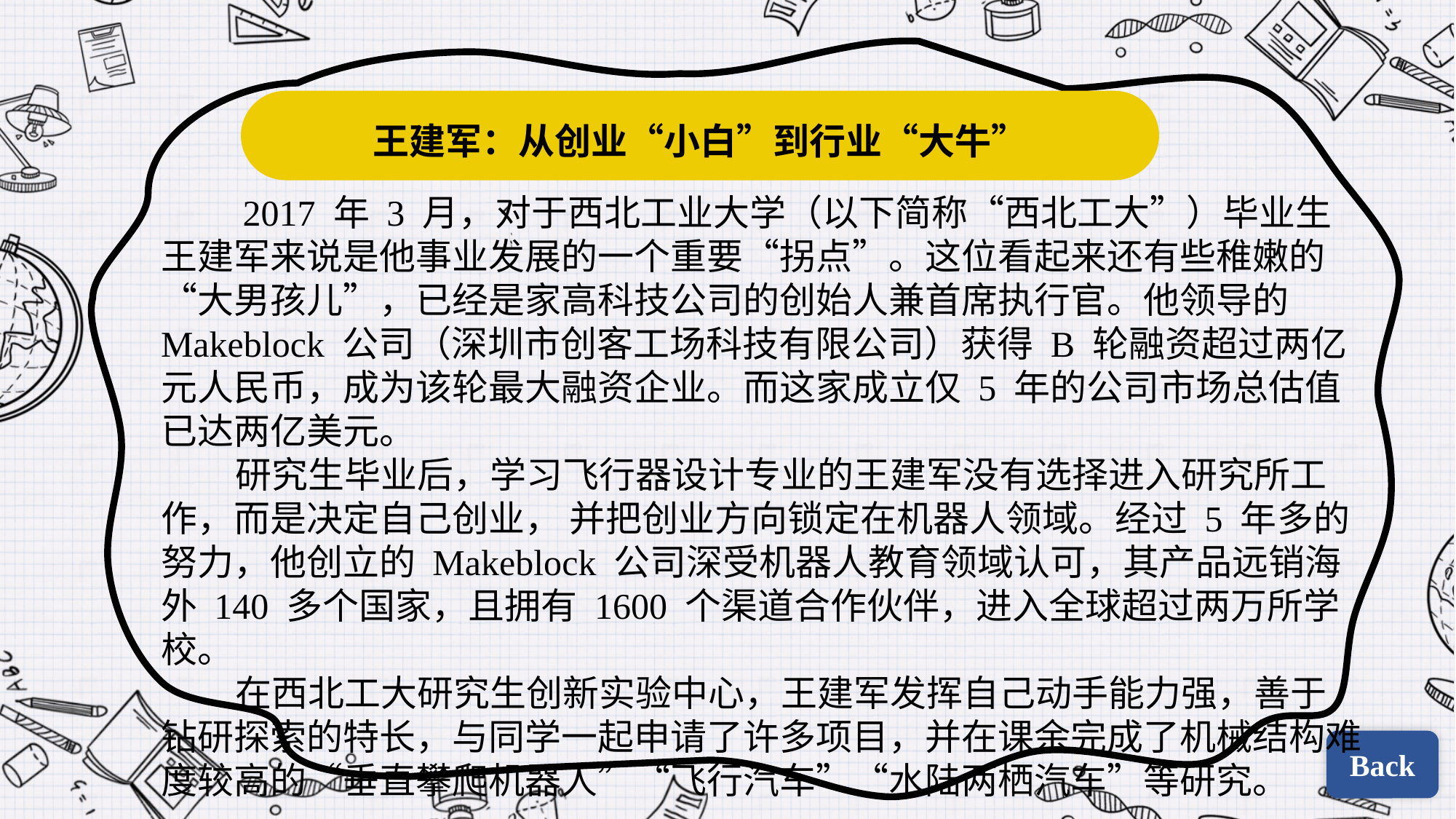

王建军：从创业“小白”到行业“大牛”
         2017 年 3 月，对于西北工业大学（以下简称“西北工大”）毕业生王建军来说是他事业发展的一个重要“拐点”。这位看起来还有些稚嫩的“大男孩儿”，已经是家高科技公司的创始人兼首席执行官。他领导的 Makeblock 公司（深圳市创客工场科技有限公司）获得 B 轮融资超过两亿元人民币，成为该轮最大融资企业。而这家成立仅 5 年的公司市场总估值已达两亿美元。
        研究生毕业后，学习飞行器设计专业的王建军没有选择进入研究所工作，而是决定自己创业， 并把创业方向锁定在机器人领域。经过 5 年多的努力，他创立的 Makeblock 公司深受机器人教育领域认可，其产品远销海外 140 多个国家，且拥有 1600 个渠道合作伙伴，进入全球超过两万所学校。
        在西北工大研究生创新实验中心，王建军发挥自己动手能力强，善于钻研探索的特长，与同学一起申请了许多项目，并在课余完成了机械结构难度较高的“垂直攀爬机器人”“飞行汽车”“水陆两栖汽车”等研究。

Back